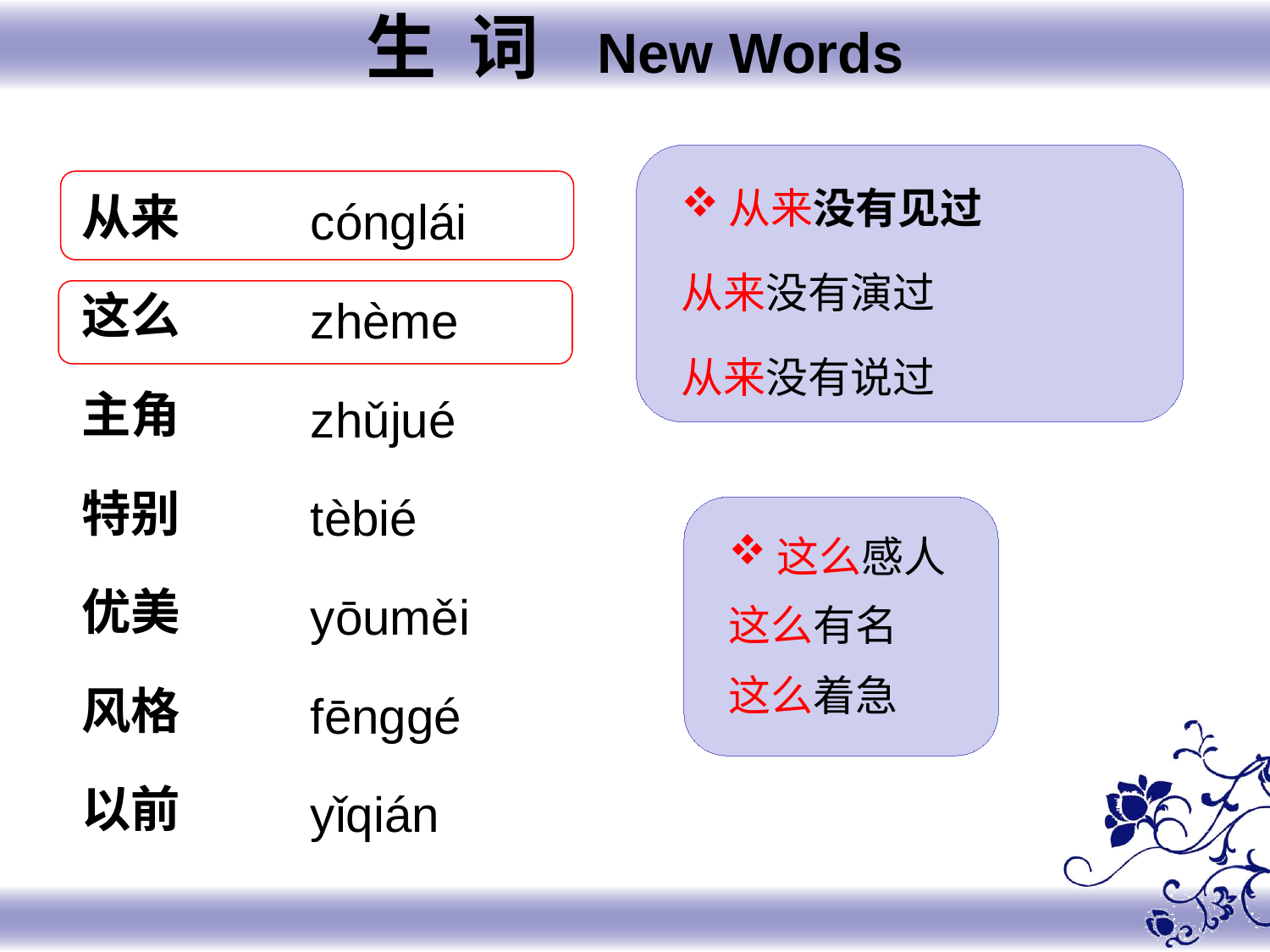

生  词   New Words

从来没有见过
从来没有演过
从来没有说过

从来
这么
主角
特别
优美
风格
以前
cónglái
zhème
zhǔjué
tèbié
yōuměi
fēnggé
yǐqián

这么感人
这么有名
这么着急